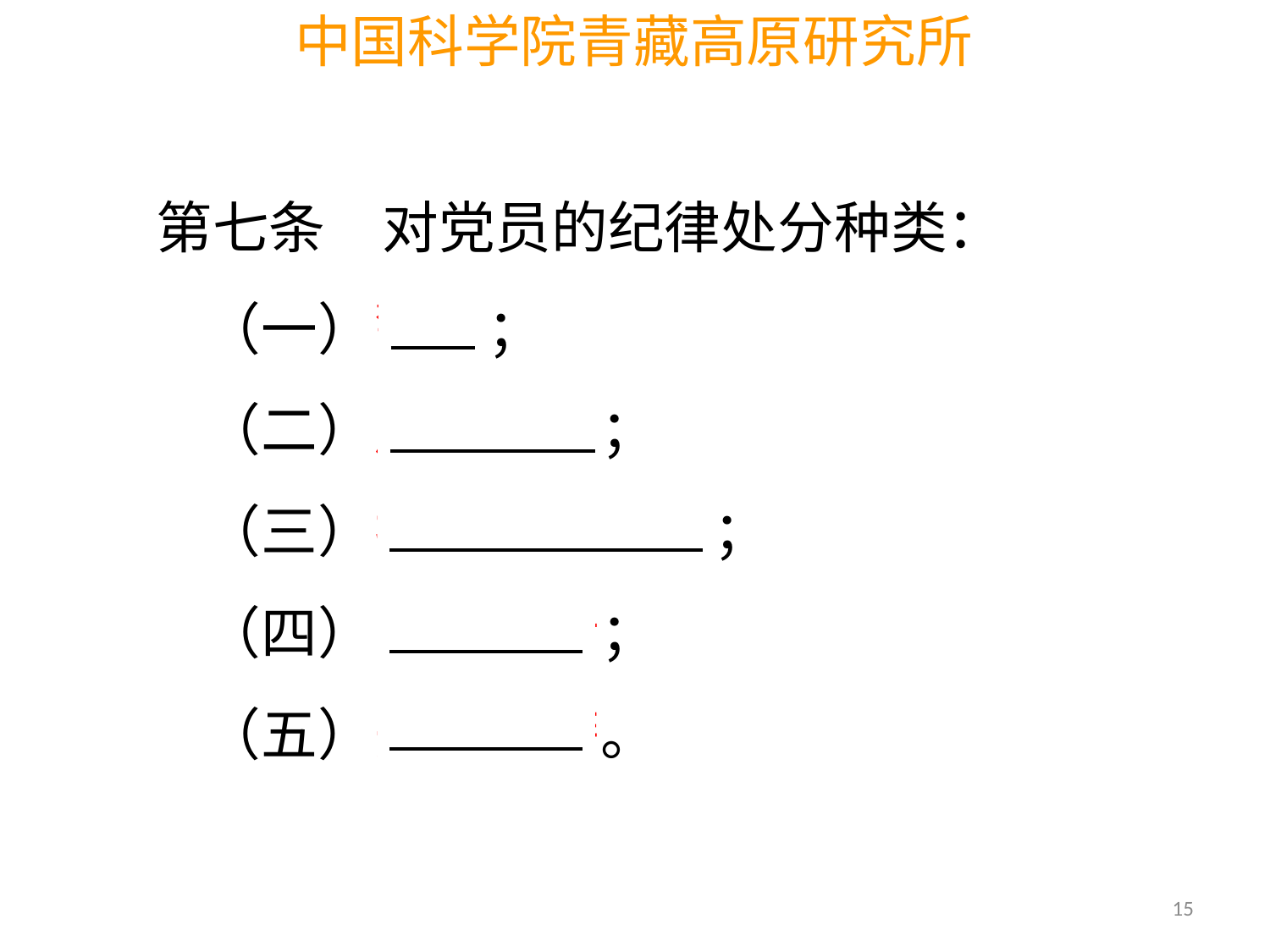

第七条　对党员的纪律处分种类：
　　（一）警告；
　　（二）严重警告；
　　（三）撤销党内职务；
　　（四）留党察看；
　　（五）开除党籍。

15